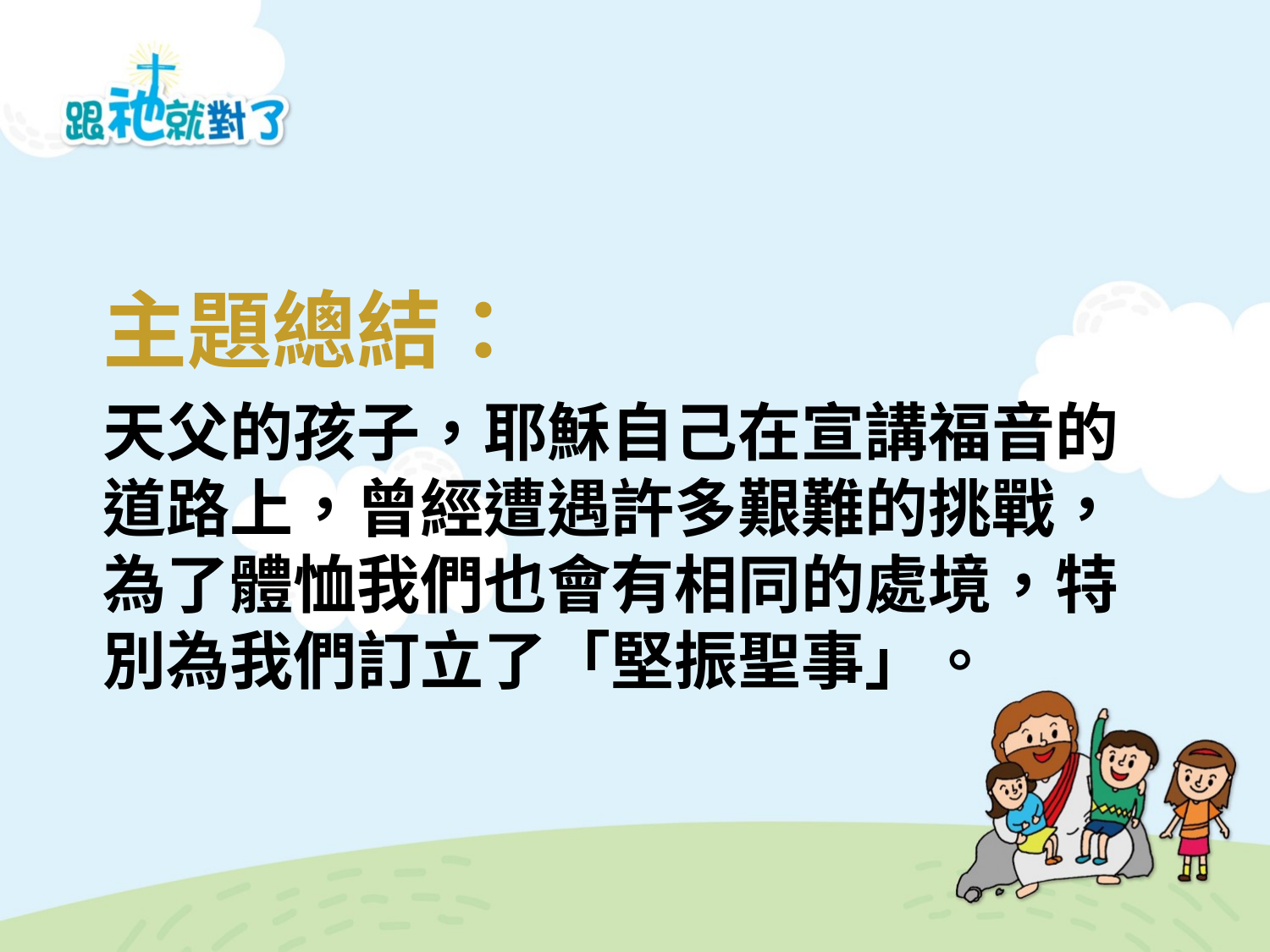

主題總結：
天父的孩子，耶穌自己在宣講福音的道路上，曾經遭遇許多艱難的挑戰，為了體恤我們也會有相同的處境，特別為我們訂立了「堅振聖事」。